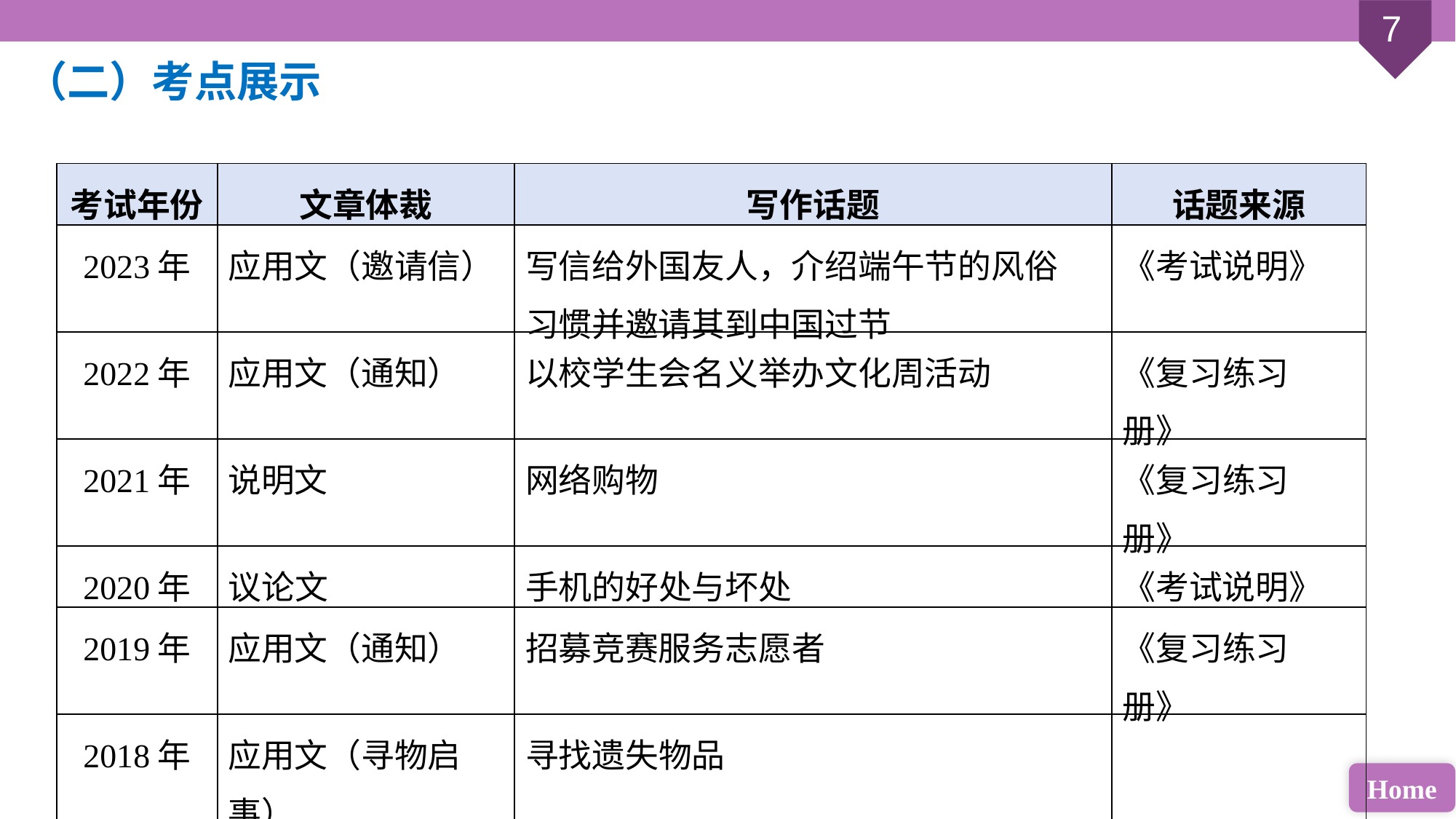

（二）考点展示
| 考试年份 | 文章体裁 | 写作话题 | 话题来源 |
| --- | --- | --- | --- |
| 2023年 | 应用文（邀请信） | 写信给外国友人，介绍端午节的风俗 习惯并邀请其到中国过节 | 《考试说明》 |
| 2022年 | 应用文（通知） | 以校学生会名义举办文化周活动 | 《复习练习册》 |
| 2021年 | 说明文 | 网络购物 | 《复习练习册》 |
| 2020年 | 议论文 | 手机的好处与坏处 | 《考试说明》 |
| 2019年 | 应用文（通知） | 招募竞赛服务志愿者 | 《复习练习册》 |
| 2018年 | 应用文（寻物启事） | 寻找遗失物品 |  |